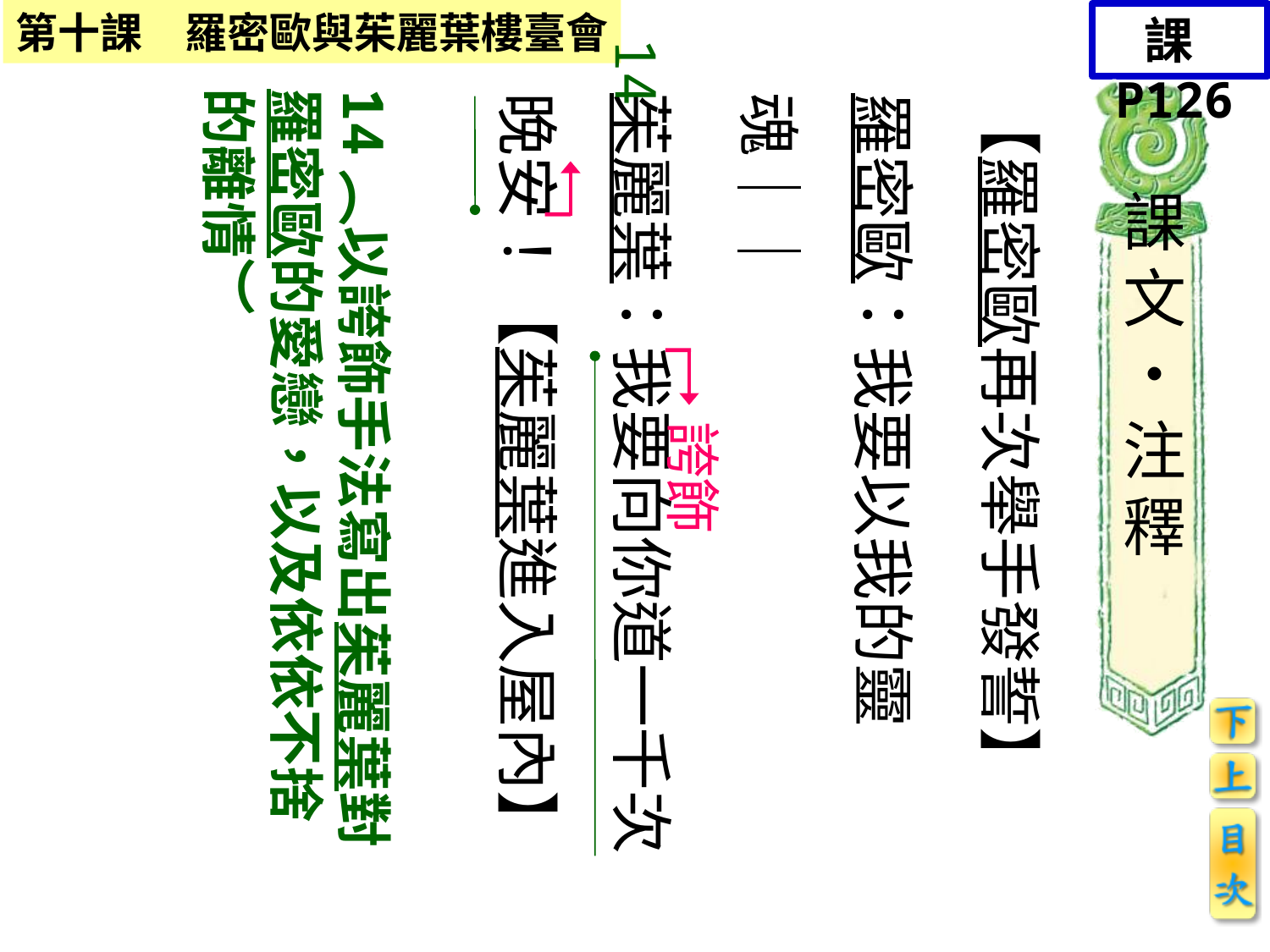

課P126
14
14︵以誇飾手法寫出茱麗葉對羅密歐的愛戀，以及依依不捨的離情︶
【羅密歐再次舉手發誓】
羅密歐：我要以我的靈魂｜｜
茱麗葉：我要向你道一千次晚安！【茱麗葉進入屋內】

課文‧注釋

誇飾